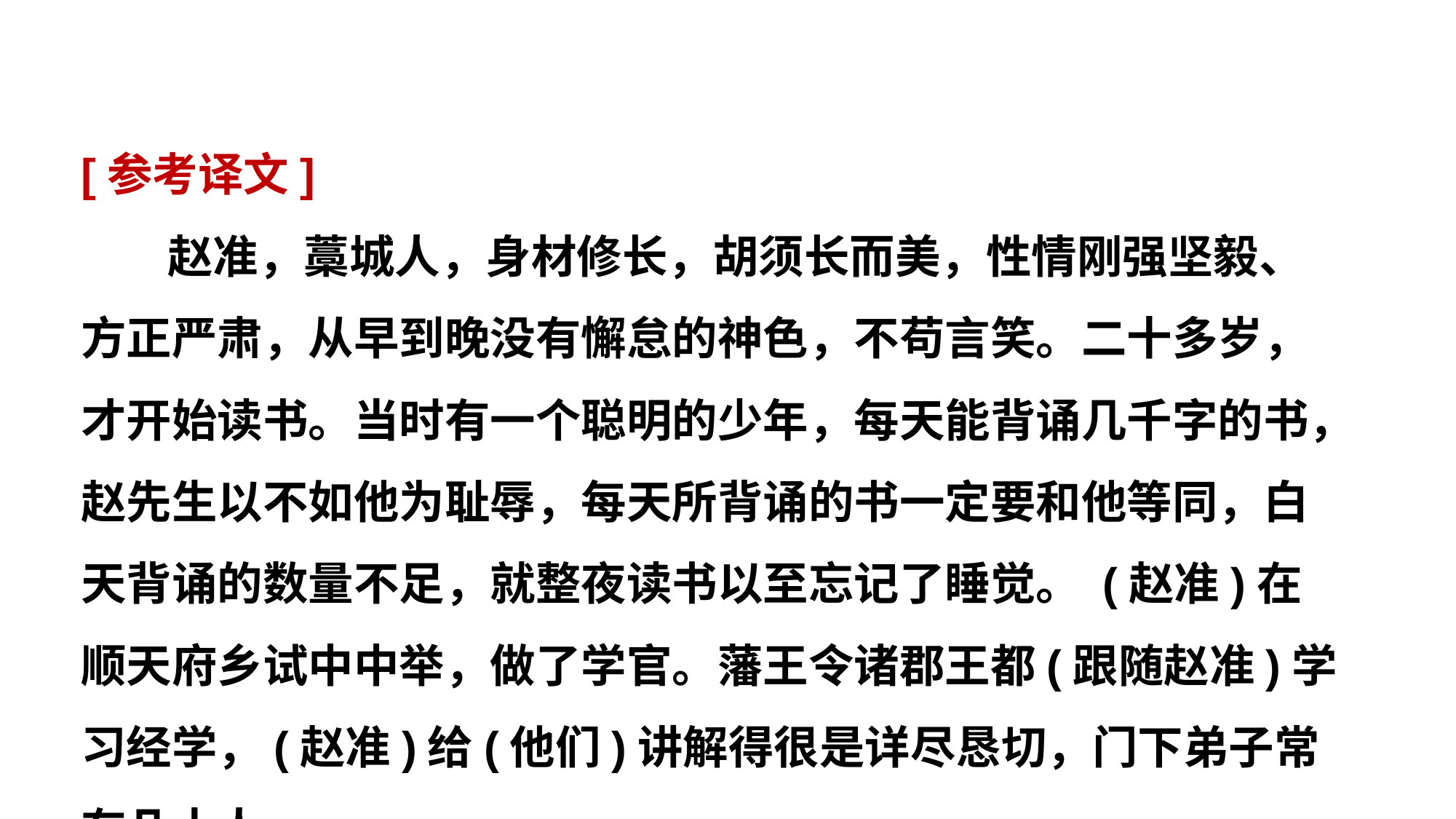

[参考译文]
赵准，藁城人，身材修长，胡须长而美，性情刚强坚毅、方正严肃，从早到晚没有懈怠的神色，不苟言笑。二十多岁，才开始读书。当时有一个聪明的少年，每天能背诵几千字的书，赵先生以不如他为耻辱，每天所背诵的书一定要和他等同，白天背诵的数量不足，就整夜读书以至忘记了睡觉。 (赵准)在顺天府乡试中中举，做了学官。藩王令诸郡王都(跟随赵准)学习经学，(赵准)给(他们)讲解得很是详尽恳切，门下弟子常有几十人。